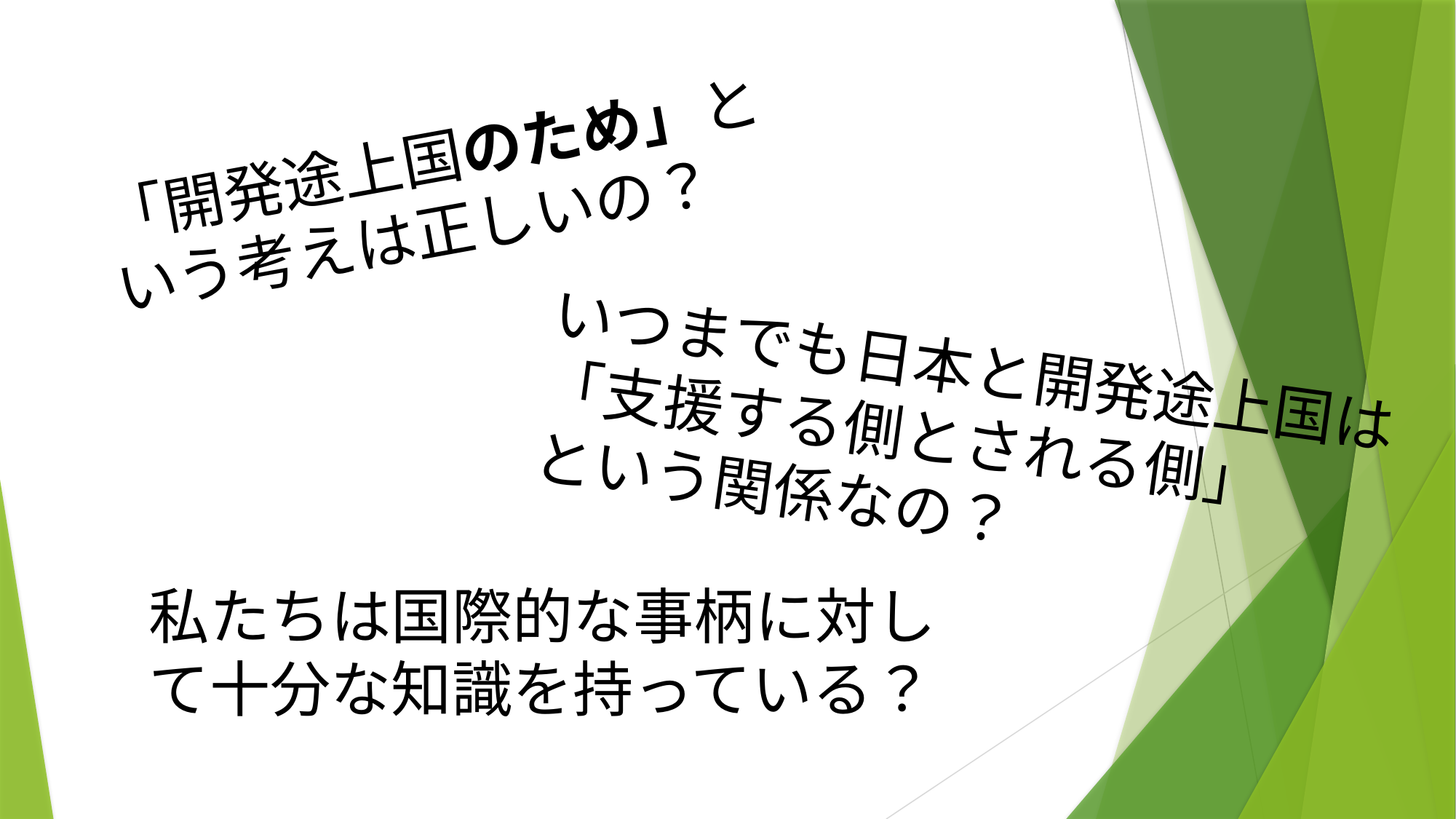

「開発途上国のため」という考えは正しいの？
いつまでも日本と開発途上国は「支援する側とされる側」
という関係なの？
私たちは国際的な事柄に対して十分な知識を持っている？